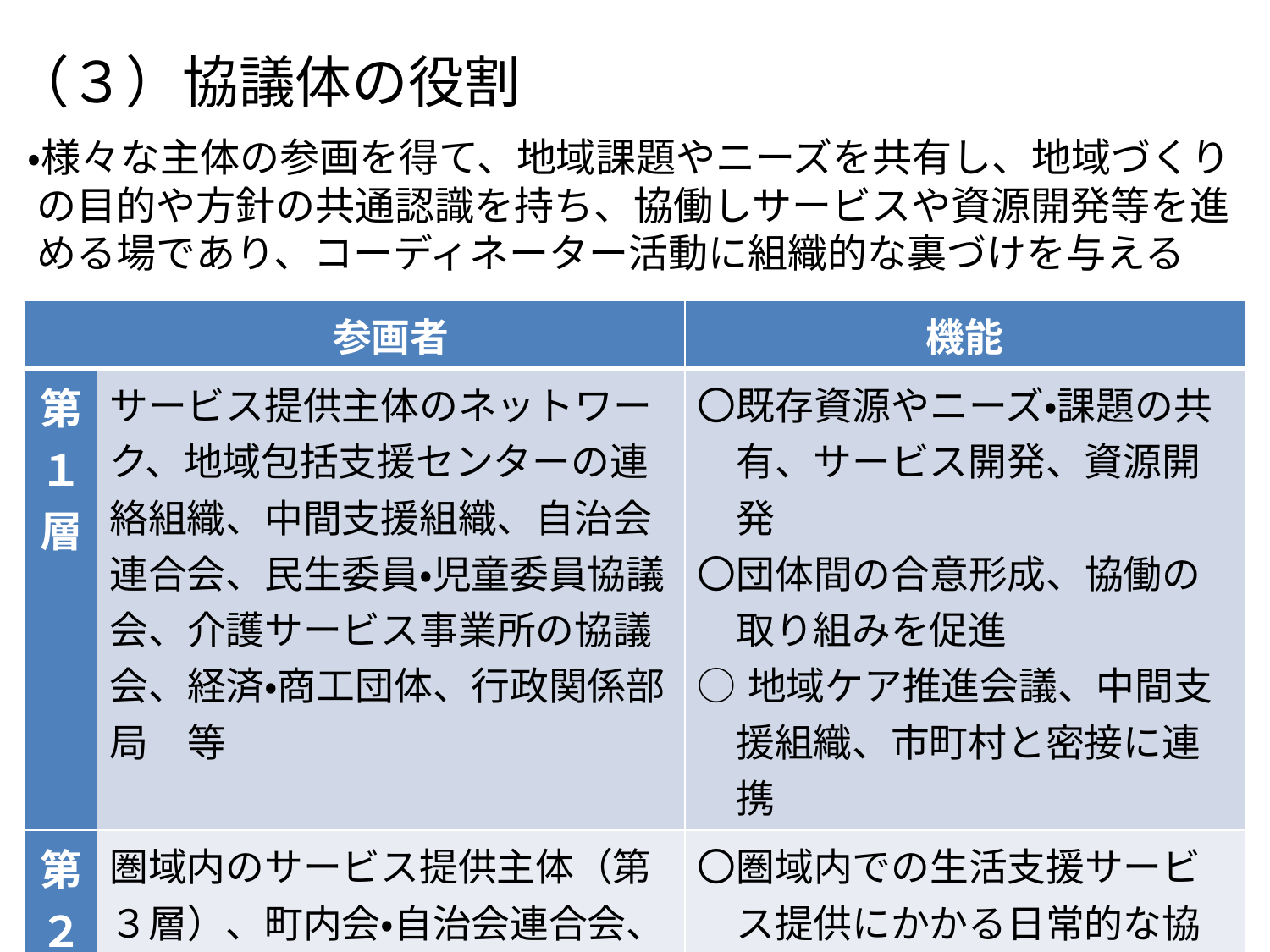

（３）協議体の役割
・様々な主体の参画を得て、地域課題やニーズを共有し、地域づくりの目的や方針の共通認識を持ち、協働しサービスや資源開発等を進める場であり、コーディネーター活動に組織的な裏づけを与える
|  | 参画者 | 機能 |
| --- | --- | --- |
| 第１層 | サービス提供主体のネットワーク、地域包括支援センターの連絡組織、中間支援組織、自治会連合会、民生委員・児童委員協議会、介護サービス事業所の協議会、経済・商工団体、行政関係部局　等 | 〇既存資源やニーズ・課題の共有、サービス開発、資源開発 〇団体間の合意形成、協働の取り組みを促進 ○地域ケア推進会議、中間支援組織、市町村と密接に連携 |
| 第２層 | 圏域内のサービス提供主体（第３層）、町内会・自治会連合会、民生委員協議会、地域包括支援センター、居宅介護支援事業所　等 | 〇圏域内での生活支援サービス提供にかかる日常的な協議、ルール作り ○団体間の関係形成 〇地域ケア個別会議と連携 |